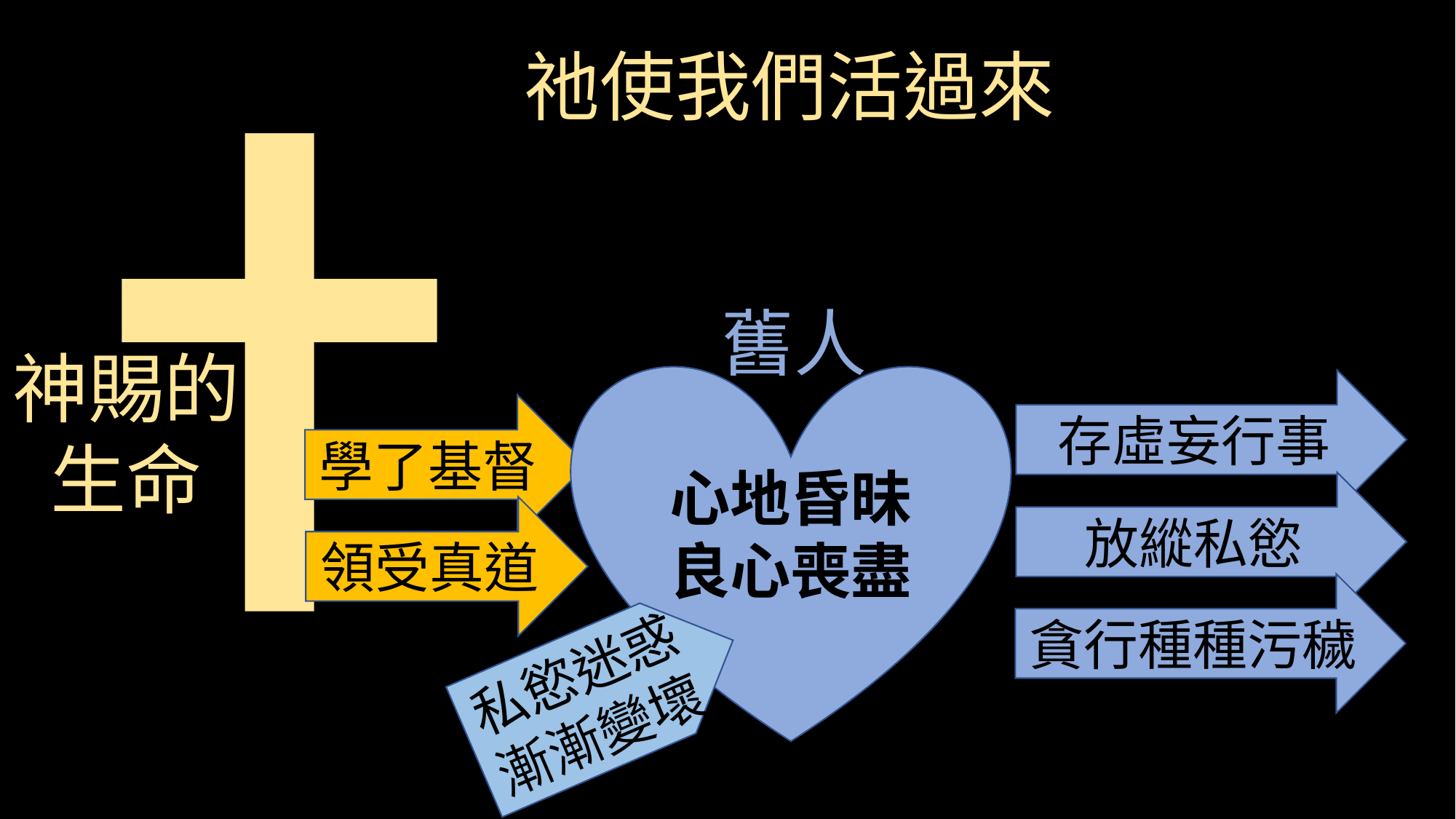

祂使我們活過來

舊人
神賜的生命

存虛妄行事
學了基督
心地昏昧
良心喪盡
放縱私慾
領受真道
貪行種種污穢
私慾迷惑
漸漸變壞